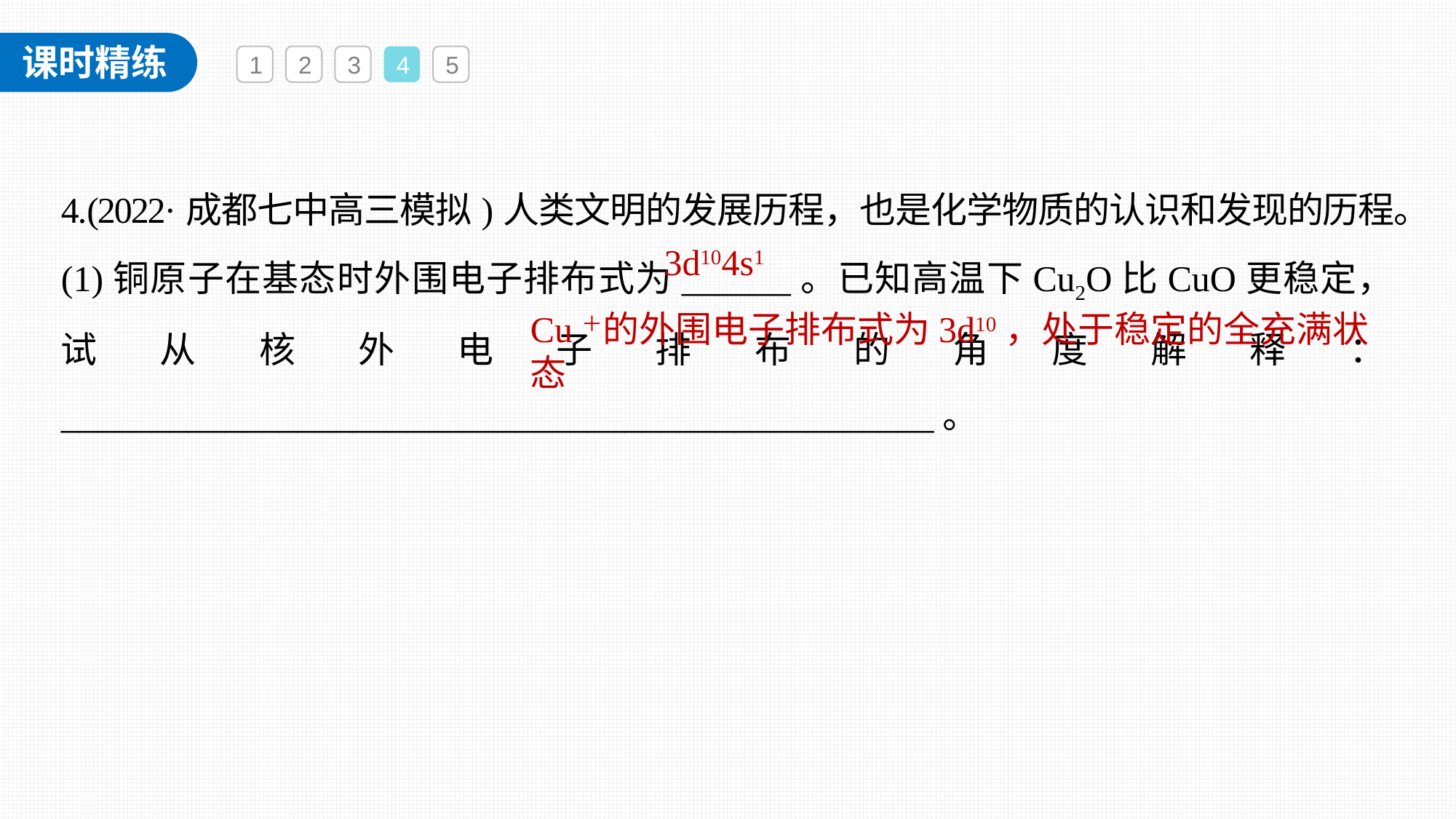

1
2
3
4
5
4.(2022·成都七中高三模拟)人类文明的发展历程，也是化学物质的认识和发现的历程。
(1)铜原子在基态时外围电子排布式为______。已知高温下Cu2O比CuO更稳定，试从核外电子排布的角度解释：________________________________________________。
3d104s1
Cu＋的外围电子排布式为3d10，处于稳定的全充满状态